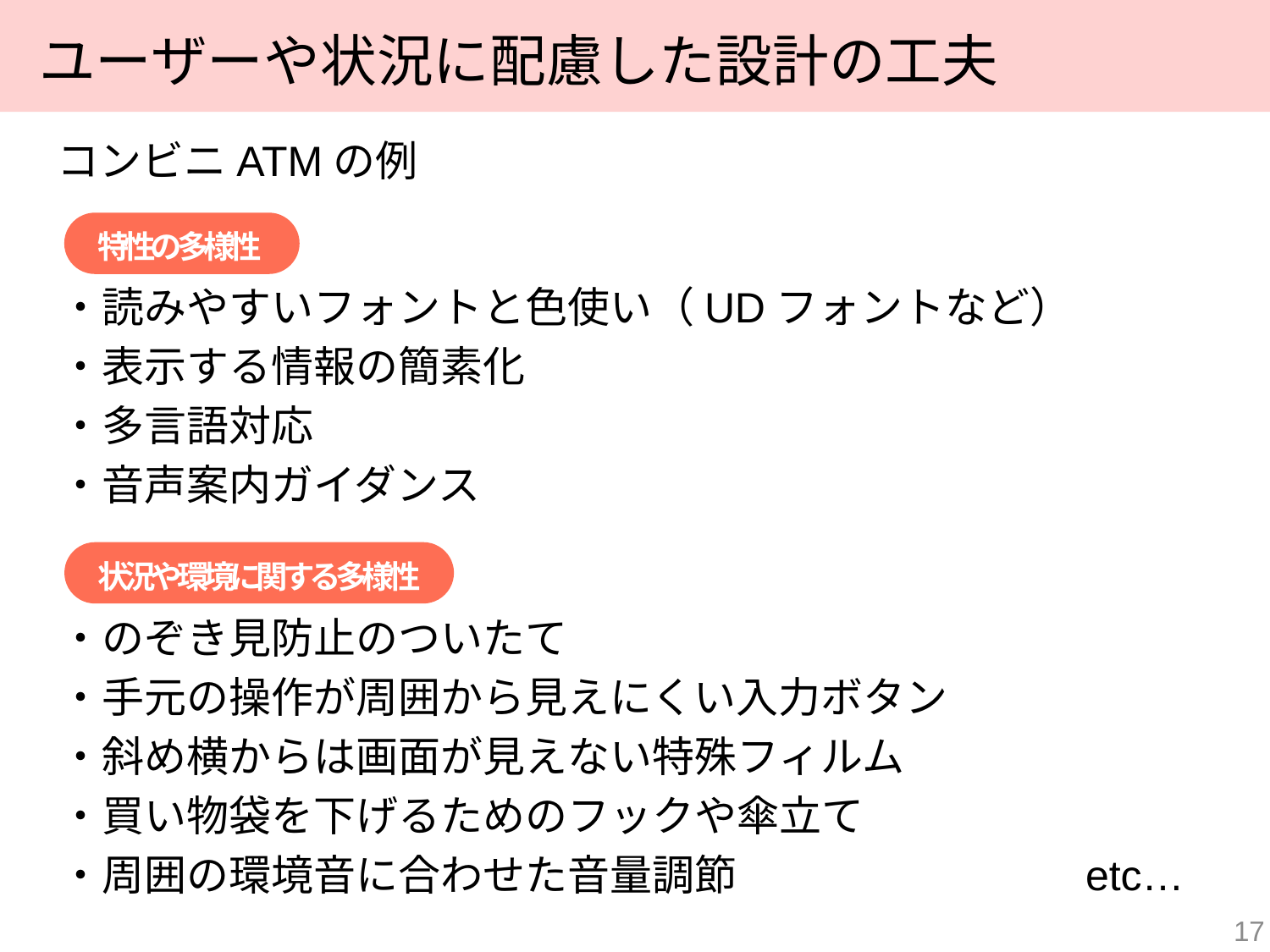

# ユーザーや状況に配慮した設計の工夫
コンビニATMの例
特性の多様性
・読みやすいフォントと色使い（UDフォントなど）
・表示する情報の簡素化
・多言語対応
・音声案内ガイダンス

・のぞき見防止のついたて
・手元の操作が周囲から見えにくい入力ボタン
・斜め横からは画面が見えない特殊フィルム
・買い物袋を下げるためのフックや傘立て
・周囲の環境音に合わせた音量調節　　　　　　　　etc…
状況や環境に関する多様性
17